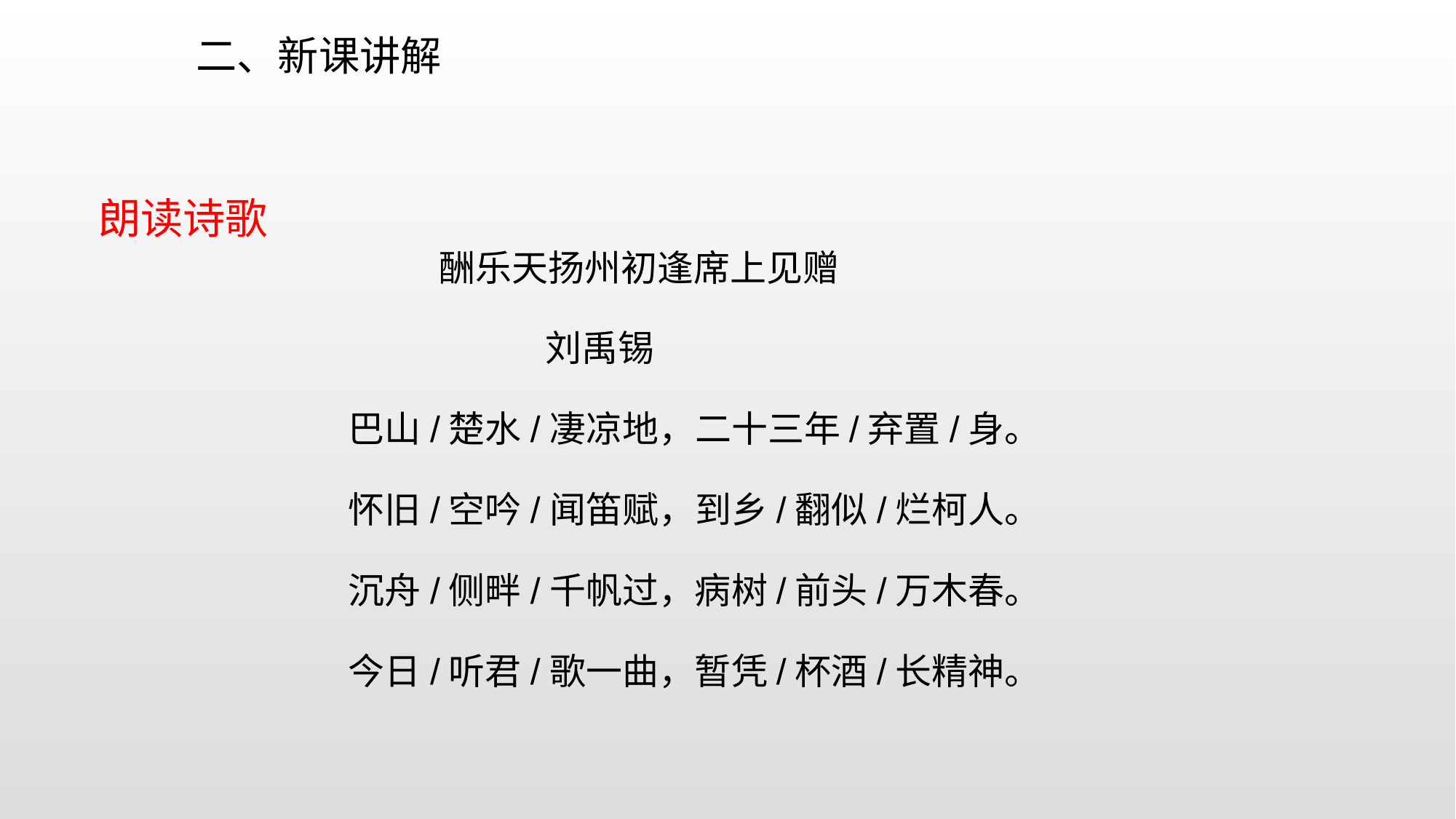

二、新课讲解

朗读诗歌
          酬乐天扬州初逢席上见赠
                       刘禹锡
巴山/楚水/凄凉地，二十三年/弃置/身。
怀旧/空吟/闻笛赋，到乡/翻似/烂柯人。
沉舟/侧畔/千帆过，病树/前头/万木春。
今日/听君/歌一曲，暂凭/杯酒/长精神。